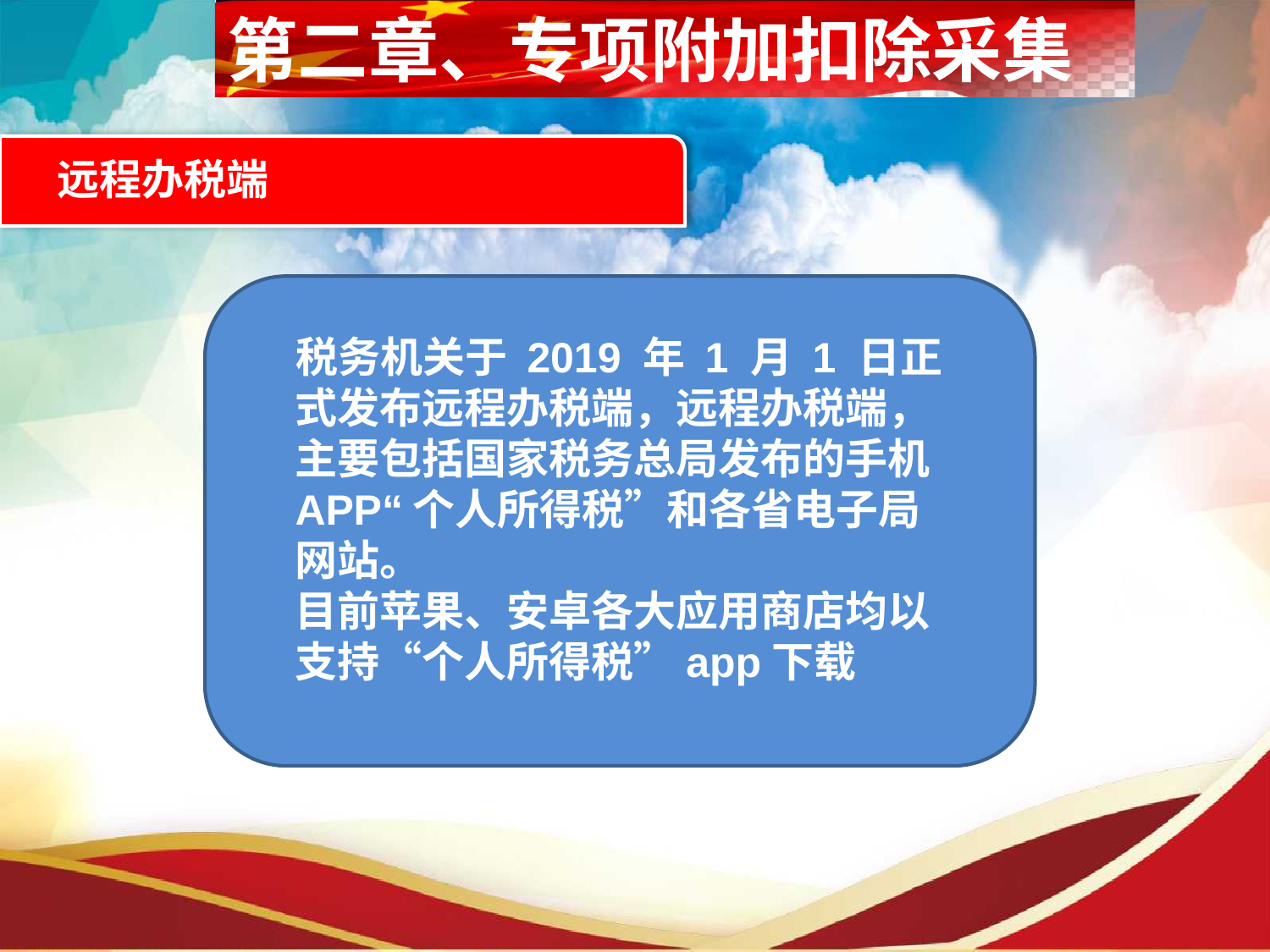

第二章、专项附加扣除采集

远程办税端

    税务机关于 2019 年 1 月 1 日正式发布远程办税端，远程办税端，主要包括国家税务总局发布的手机 APP“个人所得税”和各省电子局网站。
	目前苹果、安卓各大应用商店均以支持“个人所得税”app下载